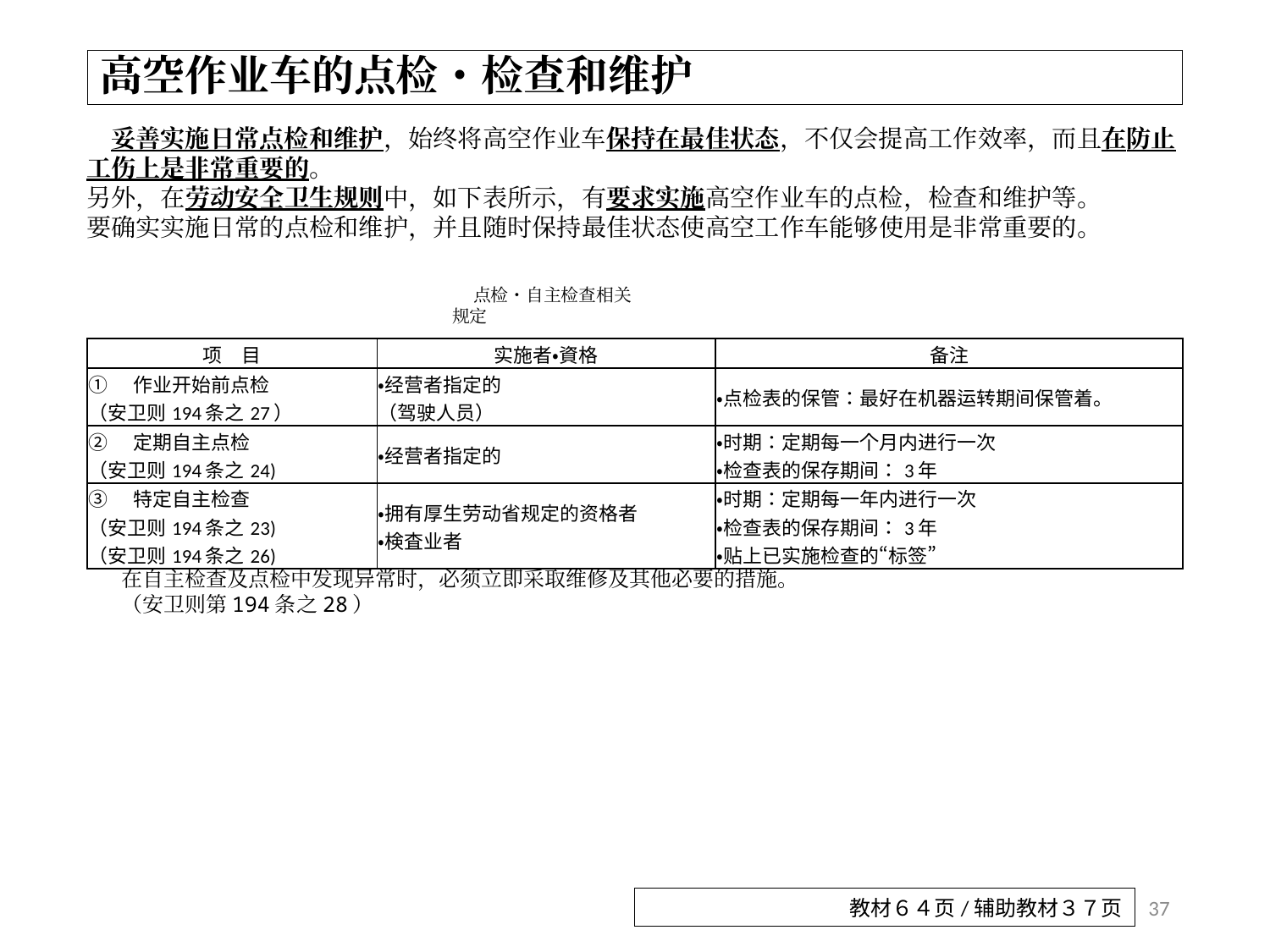

# 高空作业车的点检・检查和维护
　妥善实施日常点检和维护，始终将高空作业车保持在最佳状态，不仅会提高工作效率，而且在防止工伤上是非常重要的。
另外，在劳动安全卫生规则中，如下表所示，有要求实施高空作业车的点检，检查和维护等。
要确实实施日常的点检和维护，并且随时保持最佳状态使高空工作车能够使用是非常重要的。

点检・自主检查相关规定

| 项　目 | 实施者・資格 | 备注 |
| --- | --- | --- |
| ①　作业开始前点检 （安卫则194条之27） | ・经营者指定的 （驾驶人员） | ・点检表的保管：最好在机器运转期间保管着。 |
| ②　定期自主点检 （安卫则194条之24) | ・经营者指定的 | ・时期：定期每一个月内进行一次 ・检查表的保存期间：3年 |
| ③　特定自主检查 （安卫则194条之23) （安卫则194条之26) | ・拥有厚生劳动省规定的资格者 ・検査业者 | ・时期：定期每一年内进行一次 ・检查表的保存期间：3年 ・贴上已实施检查的“标签” |
在自主检查及点检中发现异常时，必须立即采取维修及其他必要的措施。
（安卫则第194条之28）

37
教材６４页/辅助教材３７页